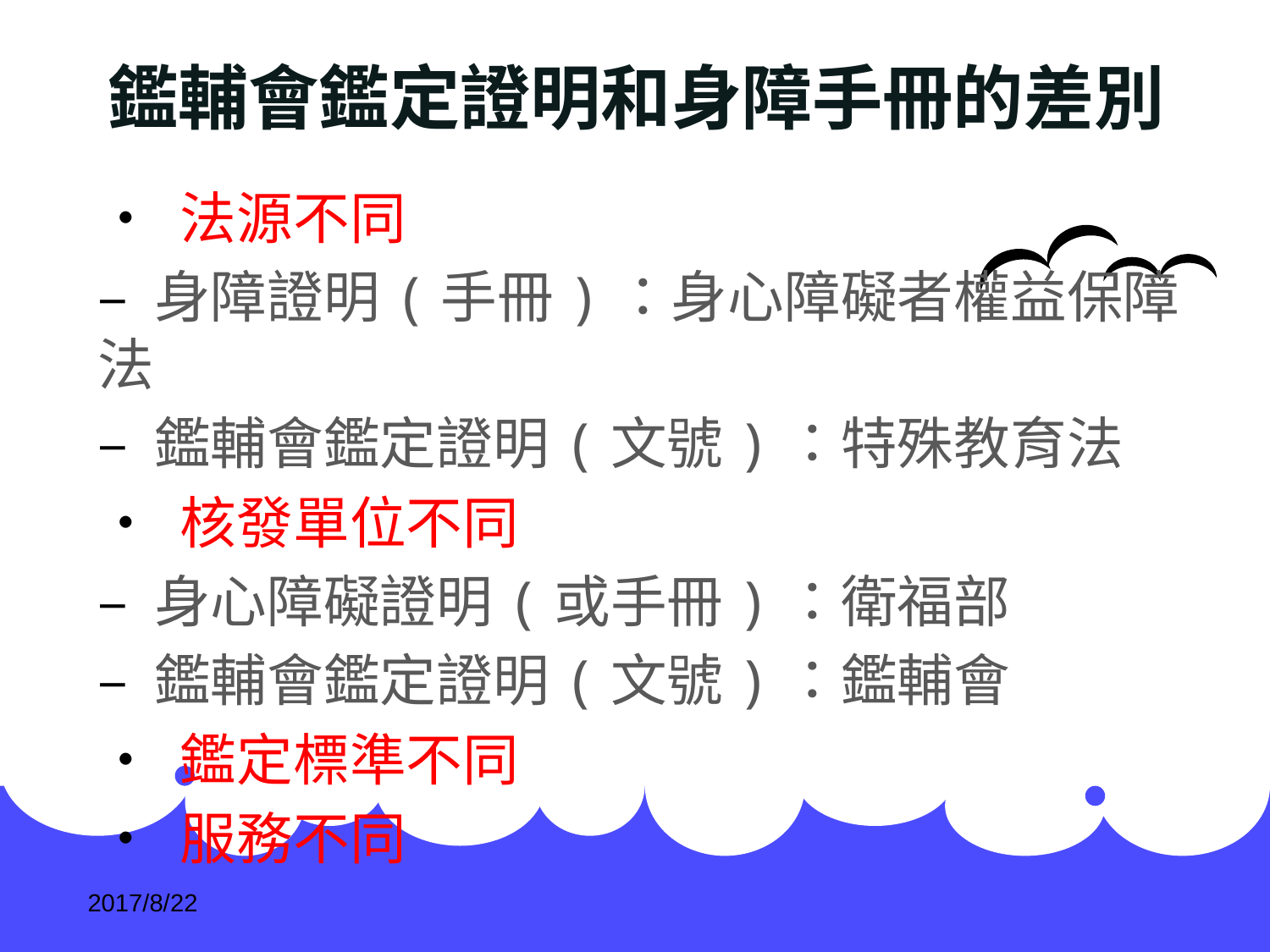

# 鑑輔會鑑定證明和身障手冊的差別
• 法源不同
– 身障證明(手冊)：身心障礙者權益保障法
– 鑑輔會鑑定證明(文號)：特殊教育法
• 核發單位不同
– 身心障礙證明(或手冊)：衛福部
– 鑑輔會鑑定證明(文號)：鑑輔會
• 鑑定標準不同
• 服務不同
2017/8/22